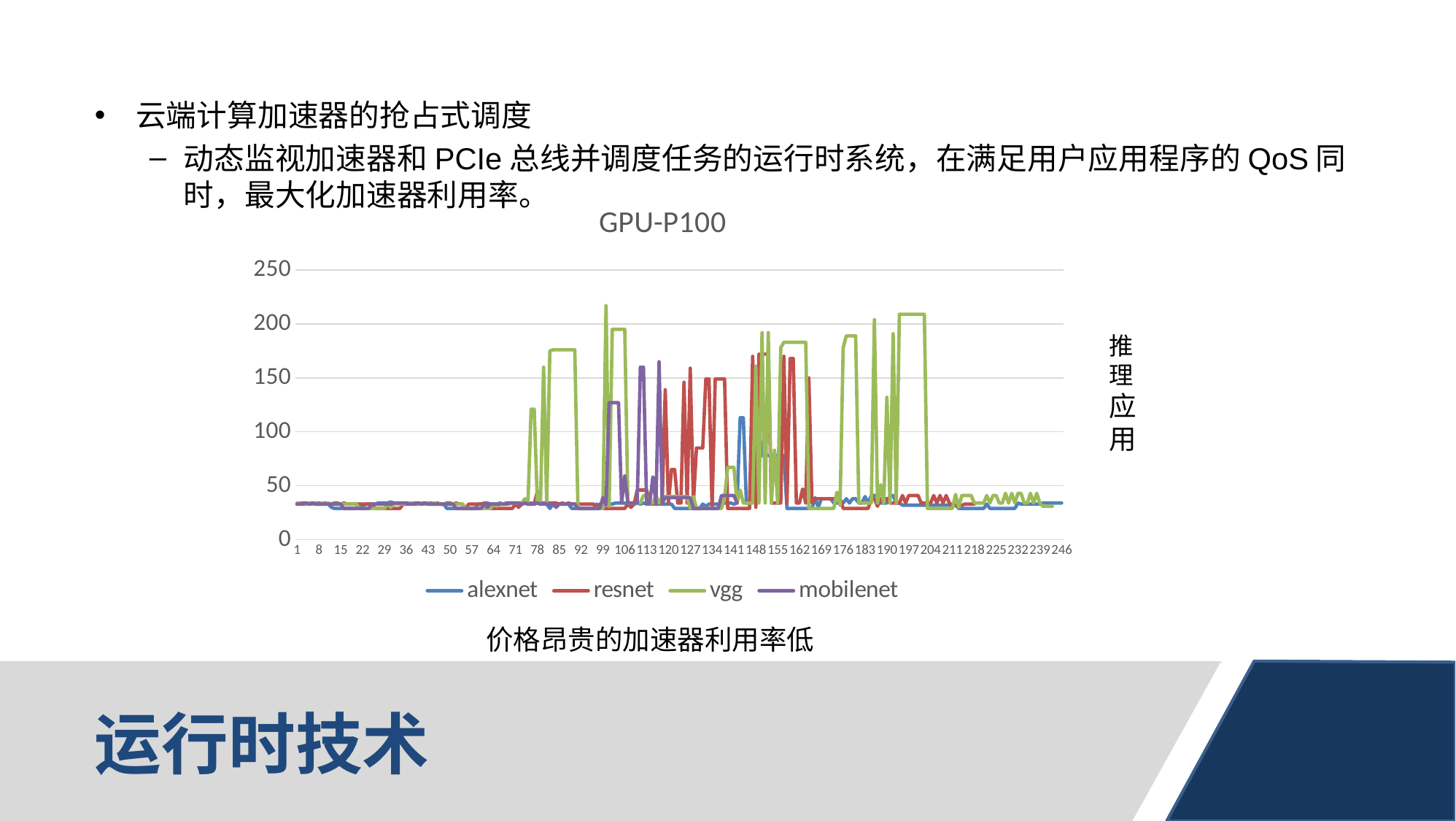

云端计算加速器的抢占式调度
动态监视加速器和PCIe总线并调度任务的运行时系统，在满足用户应用程序的QoS同时，最大化加速器利用率。

### Chart: GPU-P100

| Category | alexnet | resnet | vgg | mobilenet |
|---|---|---|---|---|
推理应用
价格昂贵的加速器利用率低
# 运行时技术